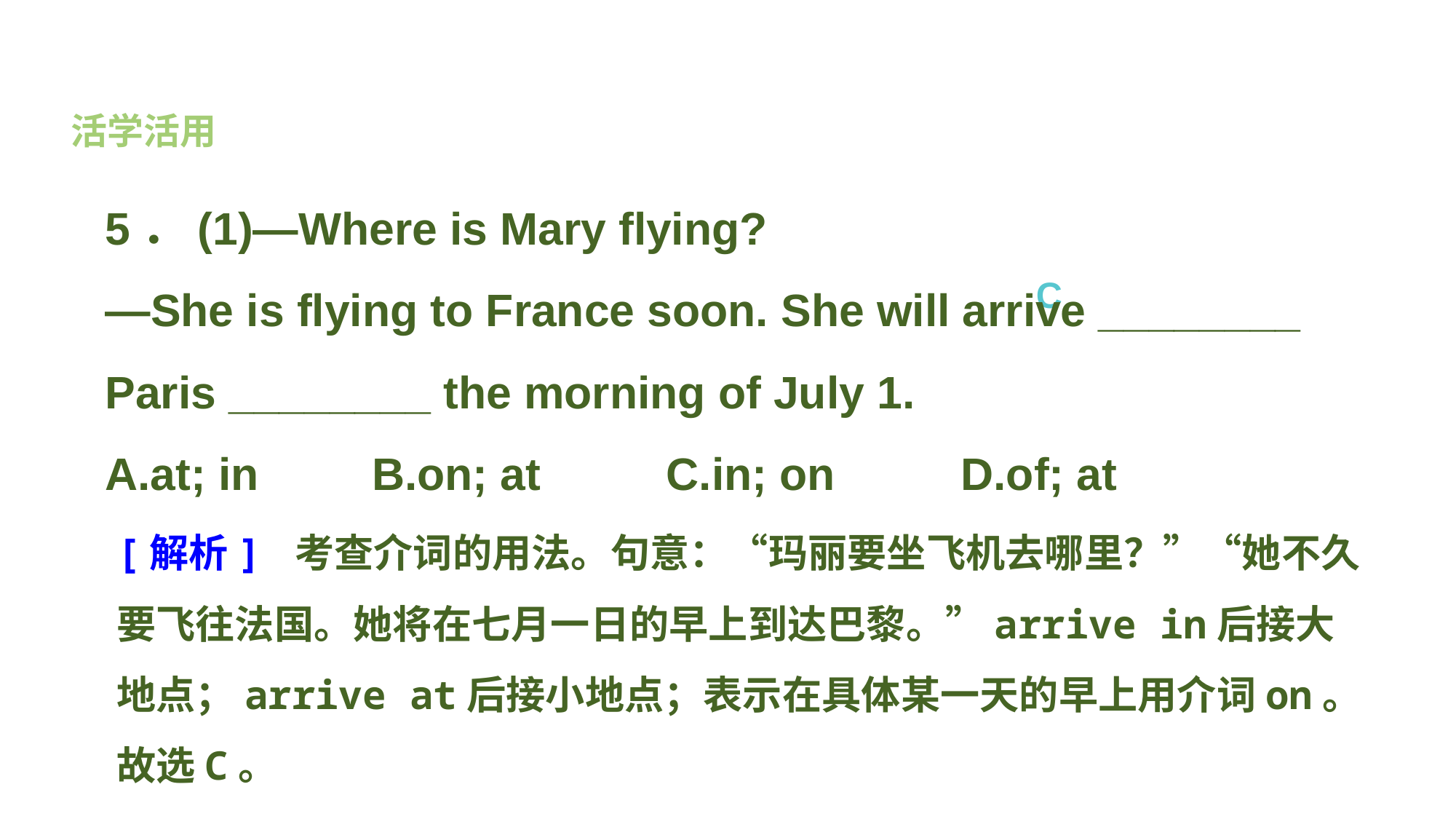

活学活用
5．(1)—Where is Mary flying?
—She is flying to France soon. She will arrive ________ Paris ________ the morning of July 1.
A.at; in　　B.on; at          C.in; on          D.of; at
C
[解析] 考查介词的用法。句意：“玛丽要坐飞机去哪里？”“她不久要飞往法国。她将在七月一日的早上到达巴黎。”arrive in后接大地点；arrive at后接小地点；表示在具体某一天的早上用介词on。故选C。